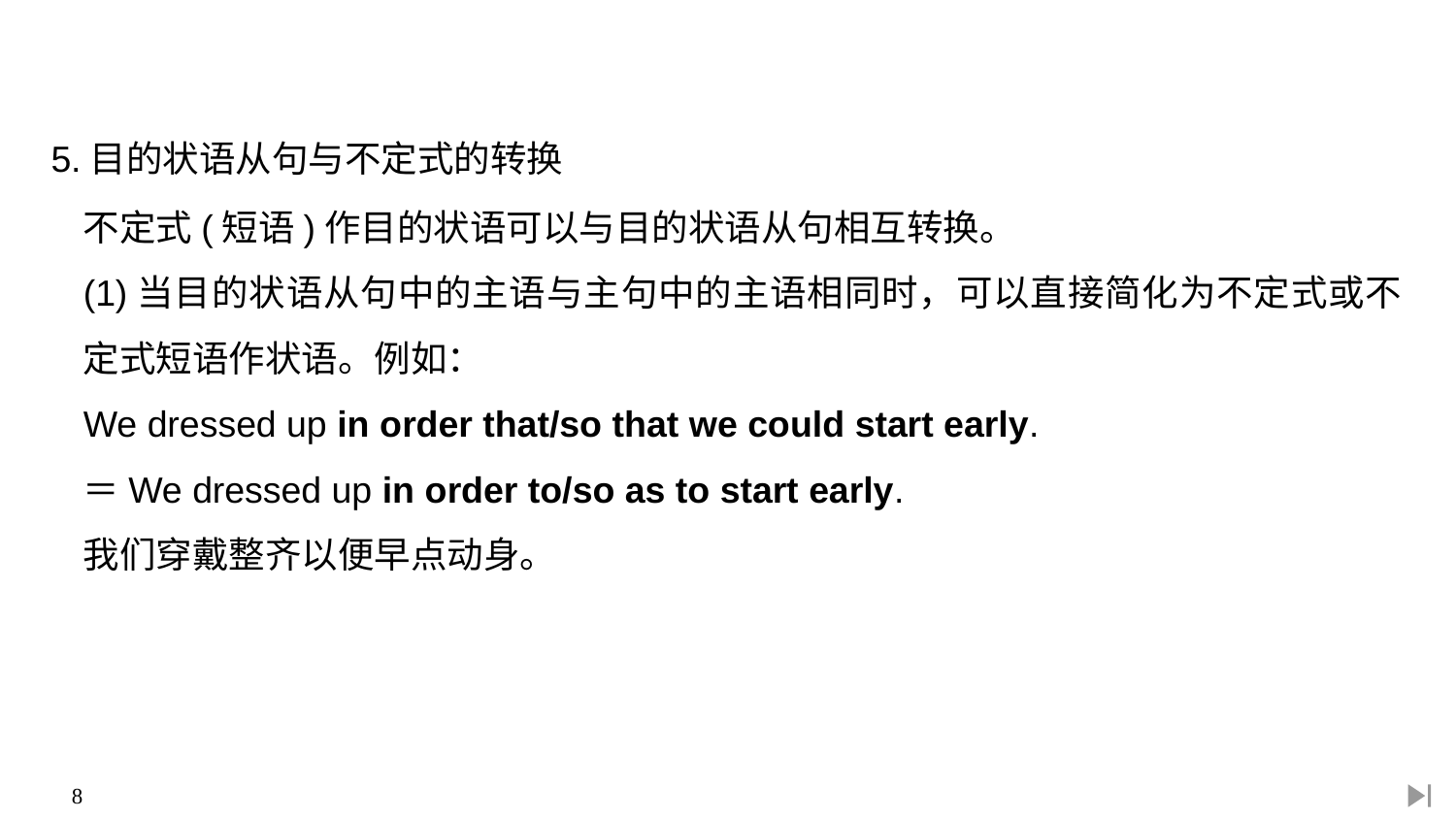

5.目的状语从句与不定式的转换
不定式(短语)作目的状语可以与目的状语从句相互转换。
(1)当目的状语从句中的主语与主句中的主语相同时，可以直接简化为不定式或不定式短语作状语。例如：
We dressed up in order that/so that we could start early.
＝We dressed up in order to/so as to start early.
我们穿戴整齐以便早点动身。